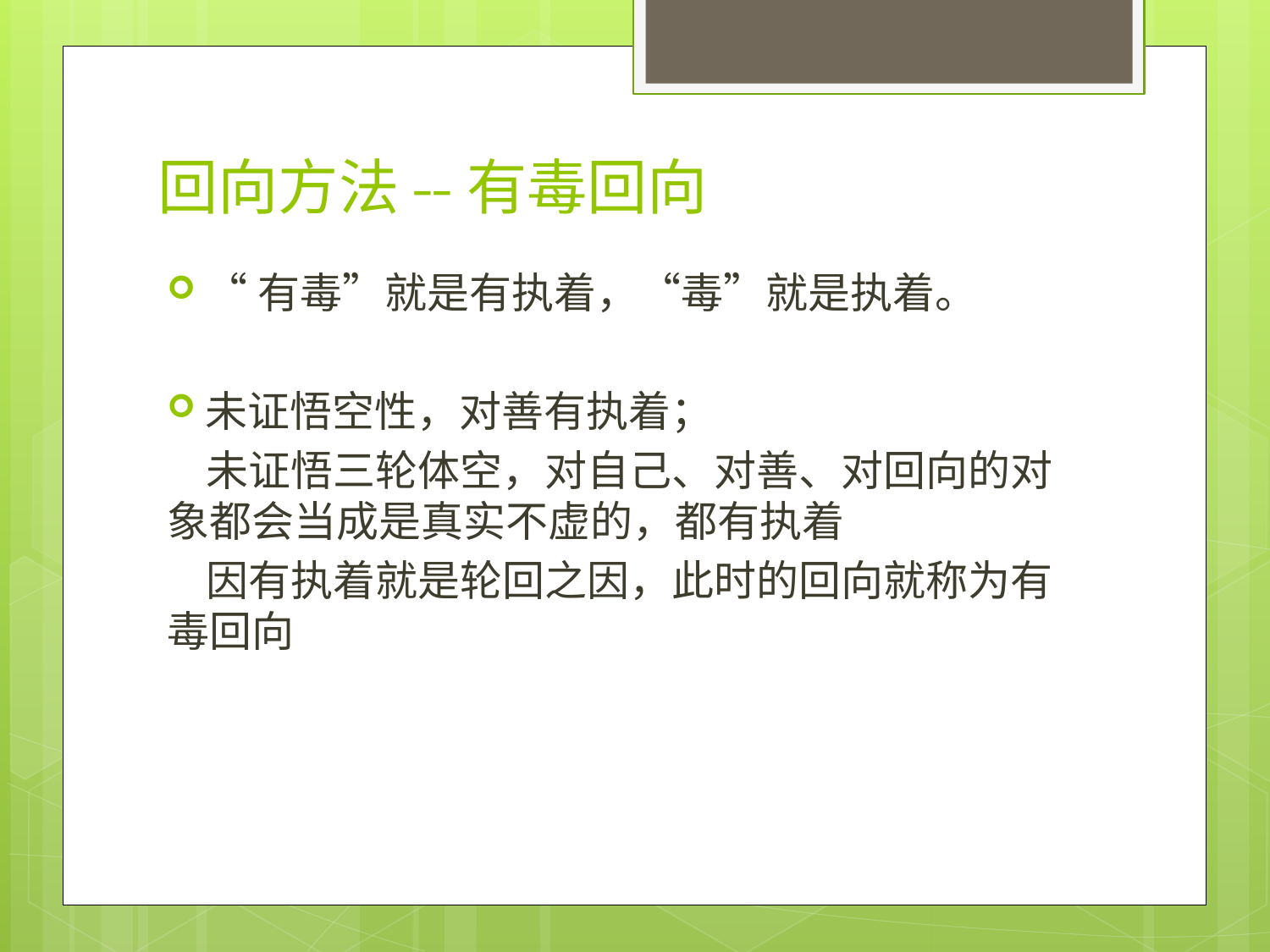

# 回向方法--有毒回向
“有毒”就是有执着，“毒”就是执着。

未证悟空性，对善有执着；
   未证悟三轮体空，对自己、对善、对回向的对象都会当成是真实不虚的，都有执着
   因有执着就是轮回之因，此时的回向就称为有毒回向